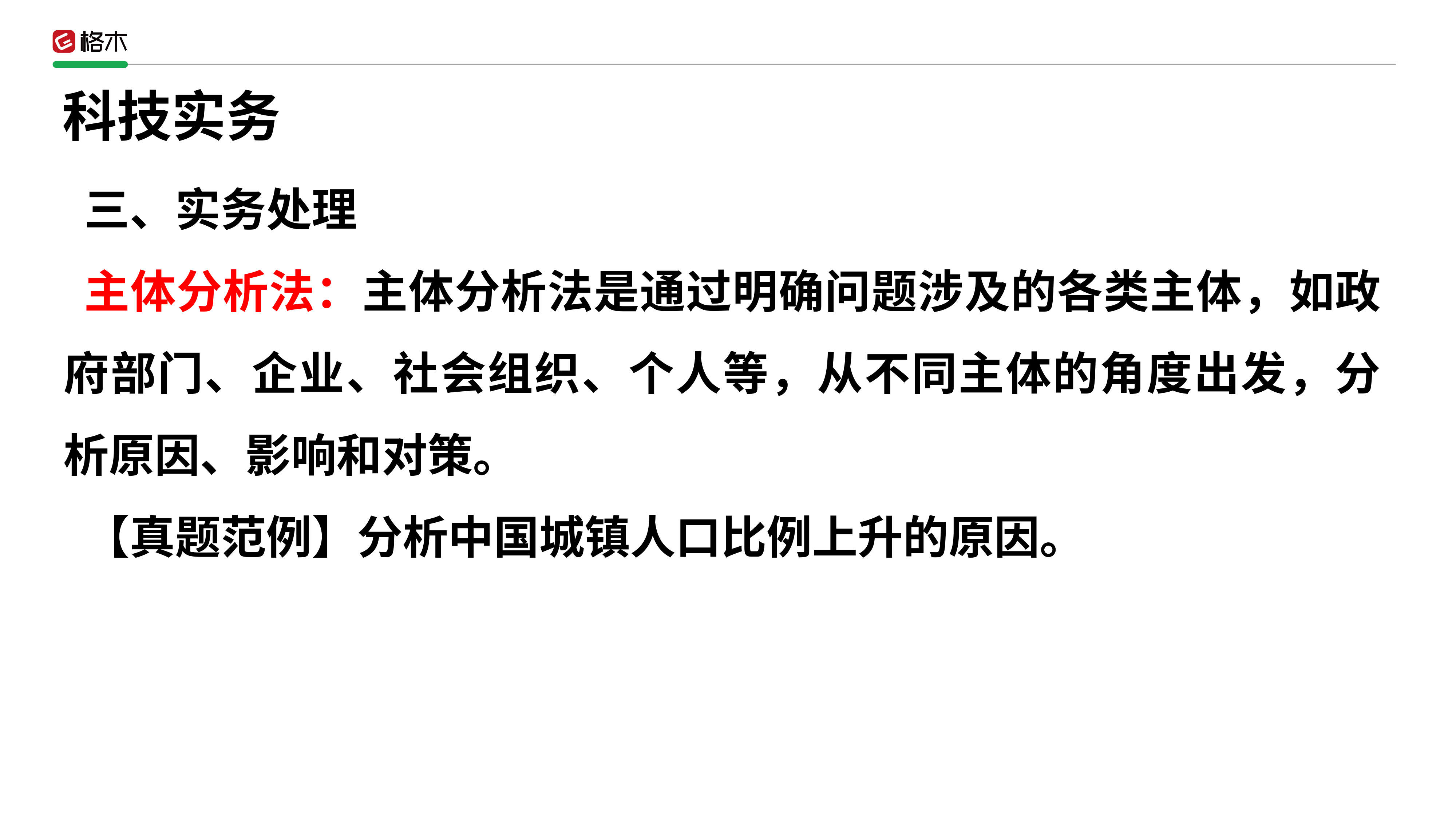

科技实务
三、实务处理
主体分析法：主体分析法是通过明确问题涉及的各类主体，如政府部门、企业、社会组织、个人等，从不同主体的角度出发，分析原因、影响和对策。
【真题范例】分析中国城镇人口比例上升的原因。